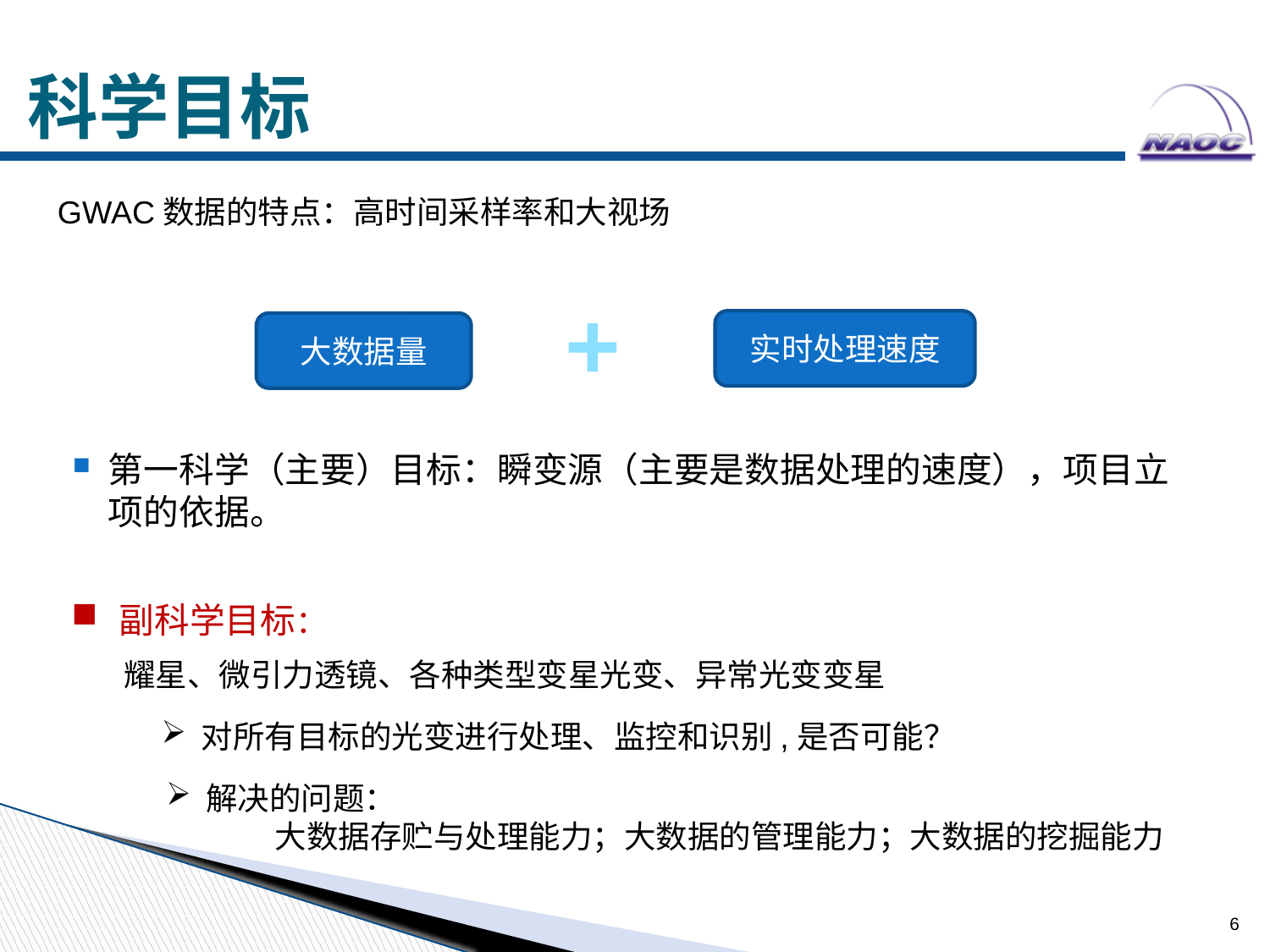

# 科学目标
GWAC数据的特点：高时间采样率和大视场
+
实时处理速度
大数据量
第一科学（主要）目标：瞬变源（主要是数据处理的速度），项目立项的依据。
副科学目标：
耀星、微引力透镜、各种类型变星光变、异常光变变星
对所有目标的光变进行处理、监控和识别,是否可能？
解决的问题：
              大数据存贮与处理能力；大数据的管理能力；大数据的挖掘能力

 6